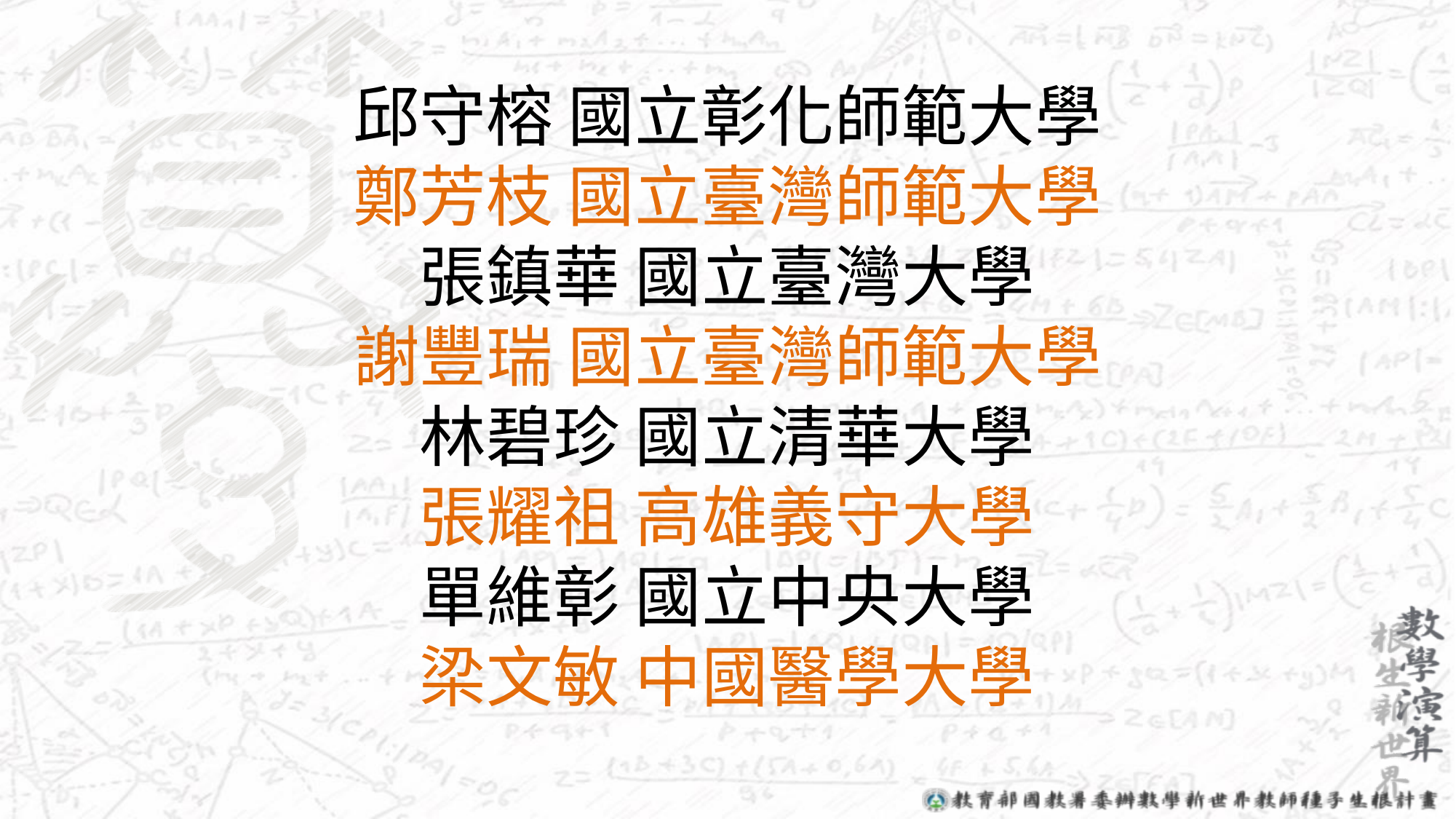

# 邱守榕 國立彰化師範大學 鄭芳枝 國立臺灣師範大學 張鎮華 國立臺灣大學 謝豐瑞 國立臺灣師範大學 林碧珍 國立清華大學 張耀祖 高雄義守大學 單維彰 國立中央大學 梁文敏 中國醫學大學